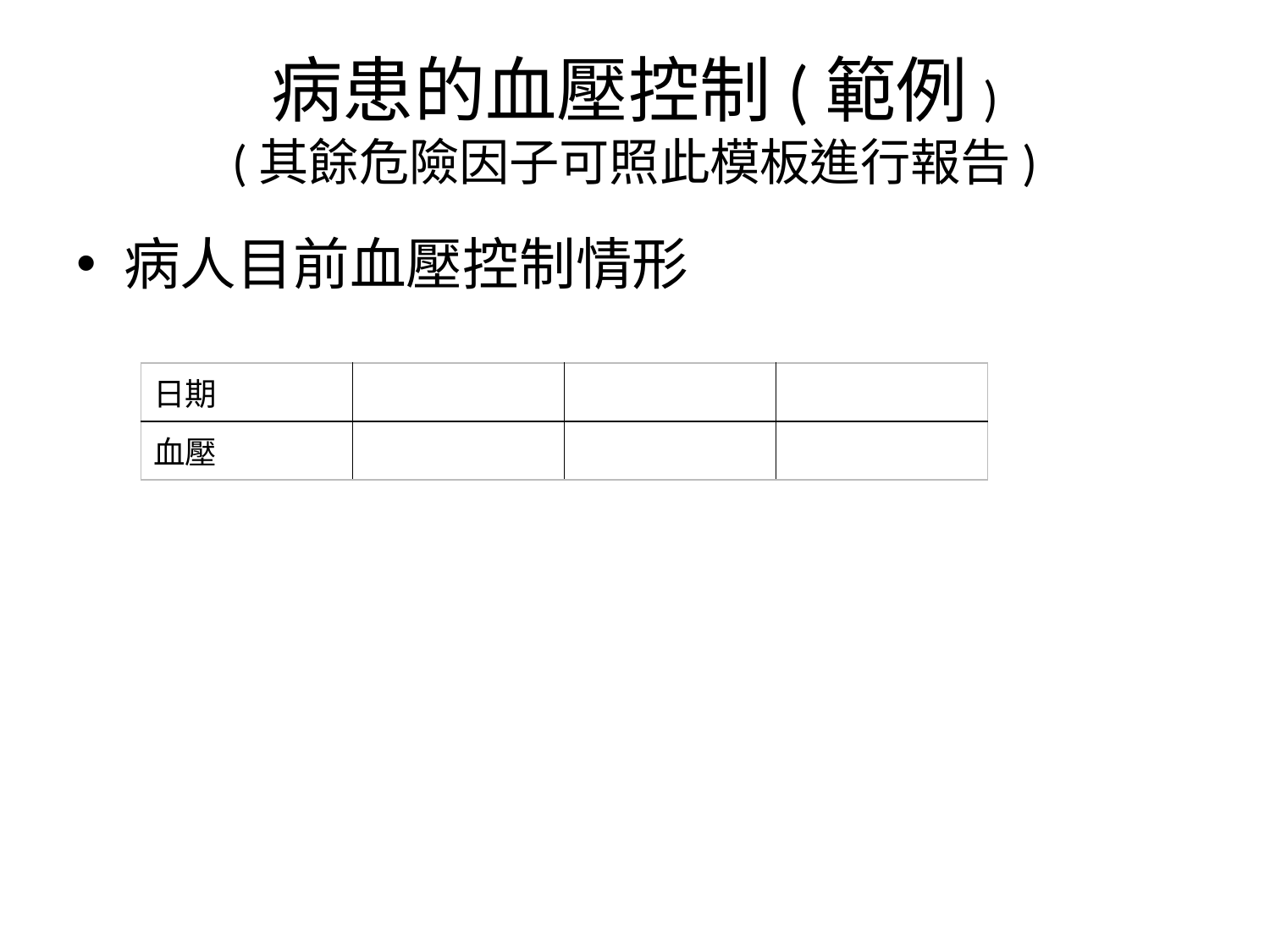

# 病患的血壓控制(範例) (其餘危險因子可照此模板進行報告)
病人目前血壓控制情形

| 日期 |  |  |  |
| --- | --- | --- | --- |
| 血壓 |  |  |  |